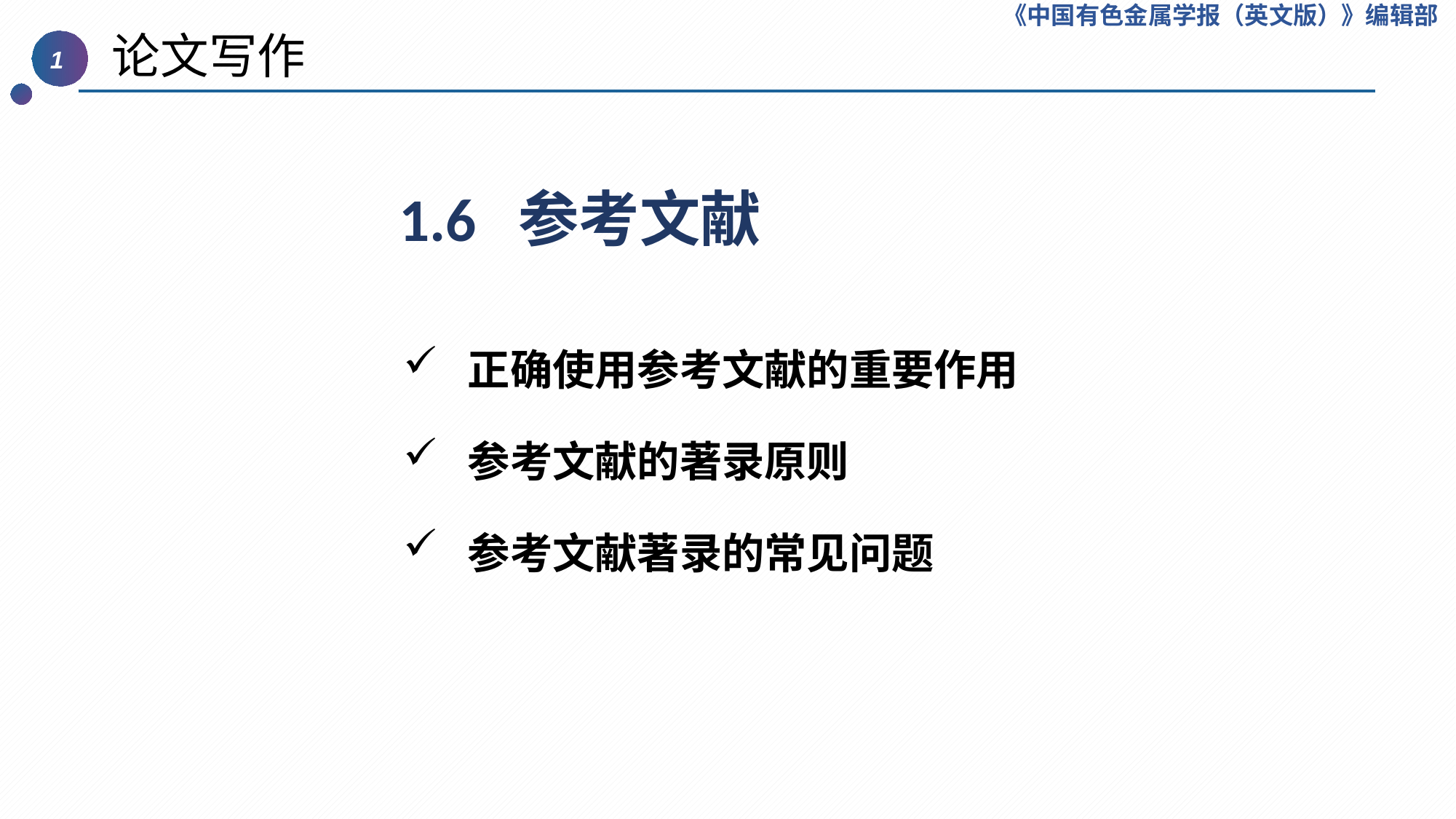

《中国有色金属学报（英文版）》编辑部

      论文写作

1

1.6  参考文献
  正确使用参考文献的重要作用
  参考文献的著录原则
  参考文献著录的常见问题